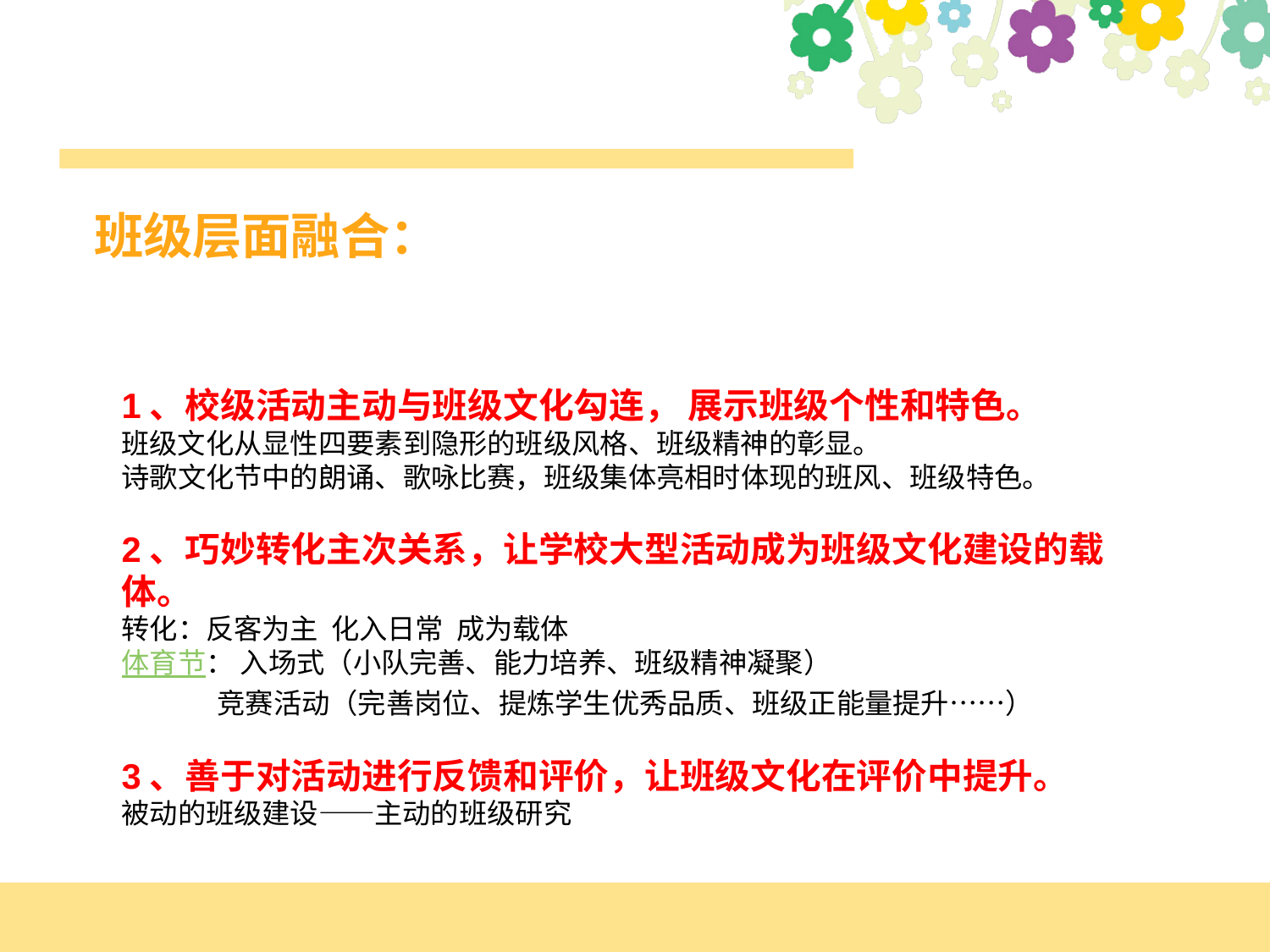

#
班级层面融合：
1、校级活动主动与班级文化勾连， 展示班级个性和特色。
班级文化从显性四要素到隐形的班级风格、班级精神的彰显。
诗歌文化节中的朗诵、歌咏比赛，班级集体亮相时体现的班风、班级特色。

2、巧妙转化主次关系，让学校大型活动成为班级文化建设的载体。
转化：反客为主  化入日常  成为载体
体育节： 入场式（小队完善、能力培养、班级精神凝聚）
              竞赛活动（完善岗位、提炼学生优秀品质、班级正能量提升……）

3、善于对活动进行反馈和评价，让班级文化在评价中提升。
被动的班级建设——主动的班级研究